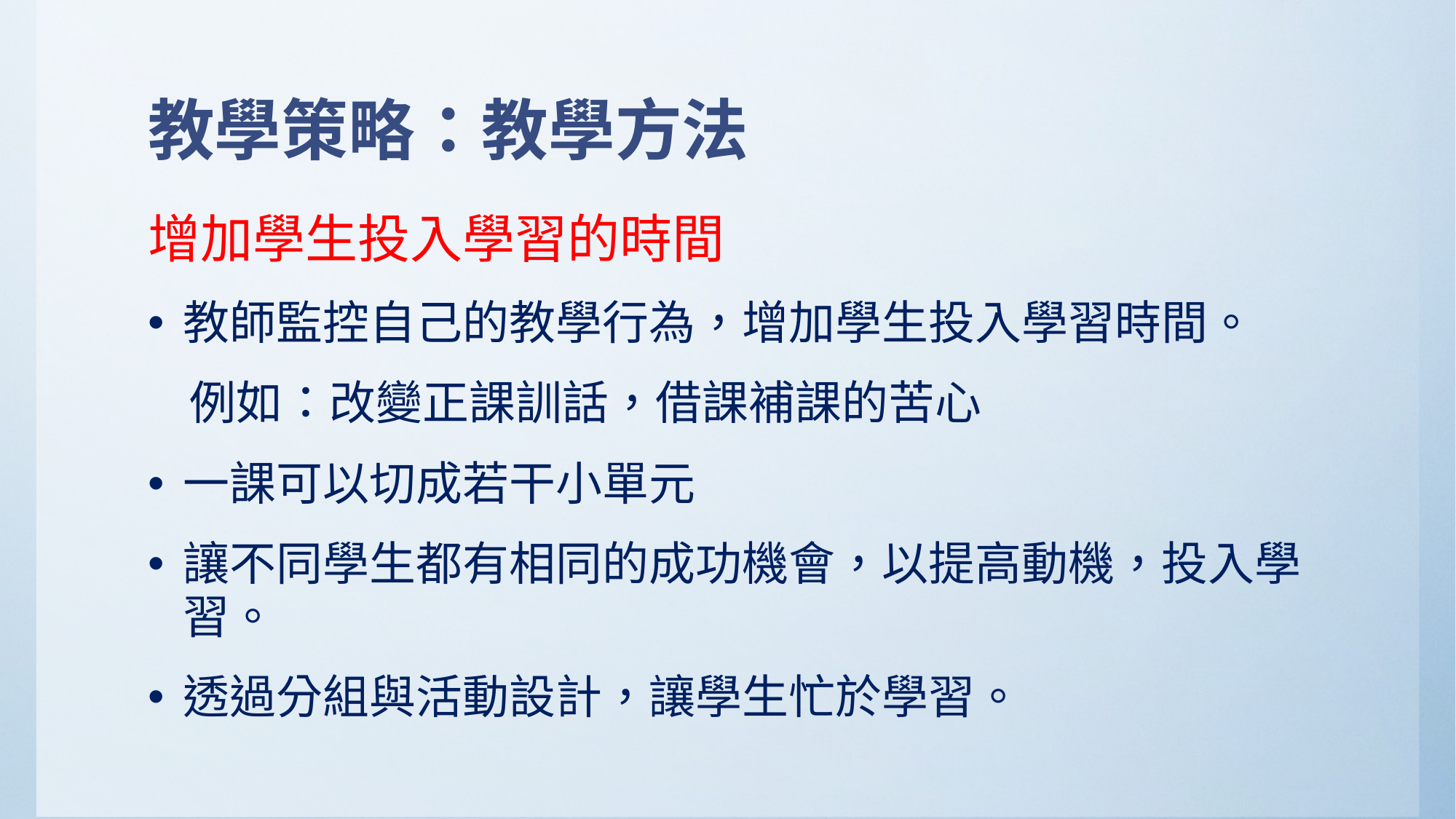

# 教學策略：教學方法
增加學生投入學習的時間
教師監控自己的教學行為，增加學生投入學習時間。
   例如：改變正課訓話，借課補課的苦心
一課可以切成若干小單元
讓不同學生都有相同的成功機會，以提高動機，投入學習。
透過分組與活動設計，讓學生忙於學習。